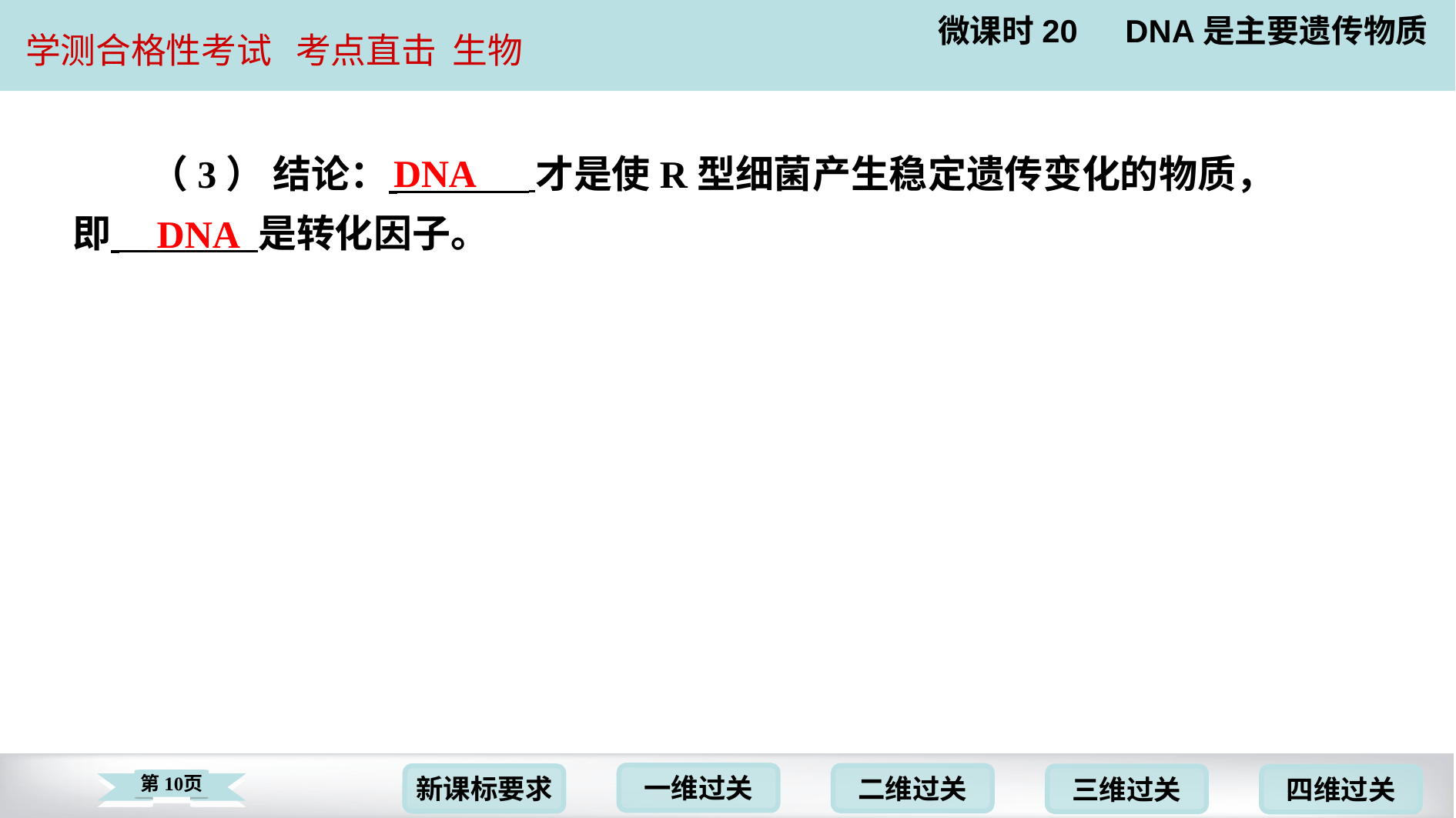

DNA
（3） 结论：                    才是使R型细菌产生稳定遗传变化的物质，
即                    是转化因子。
DNA